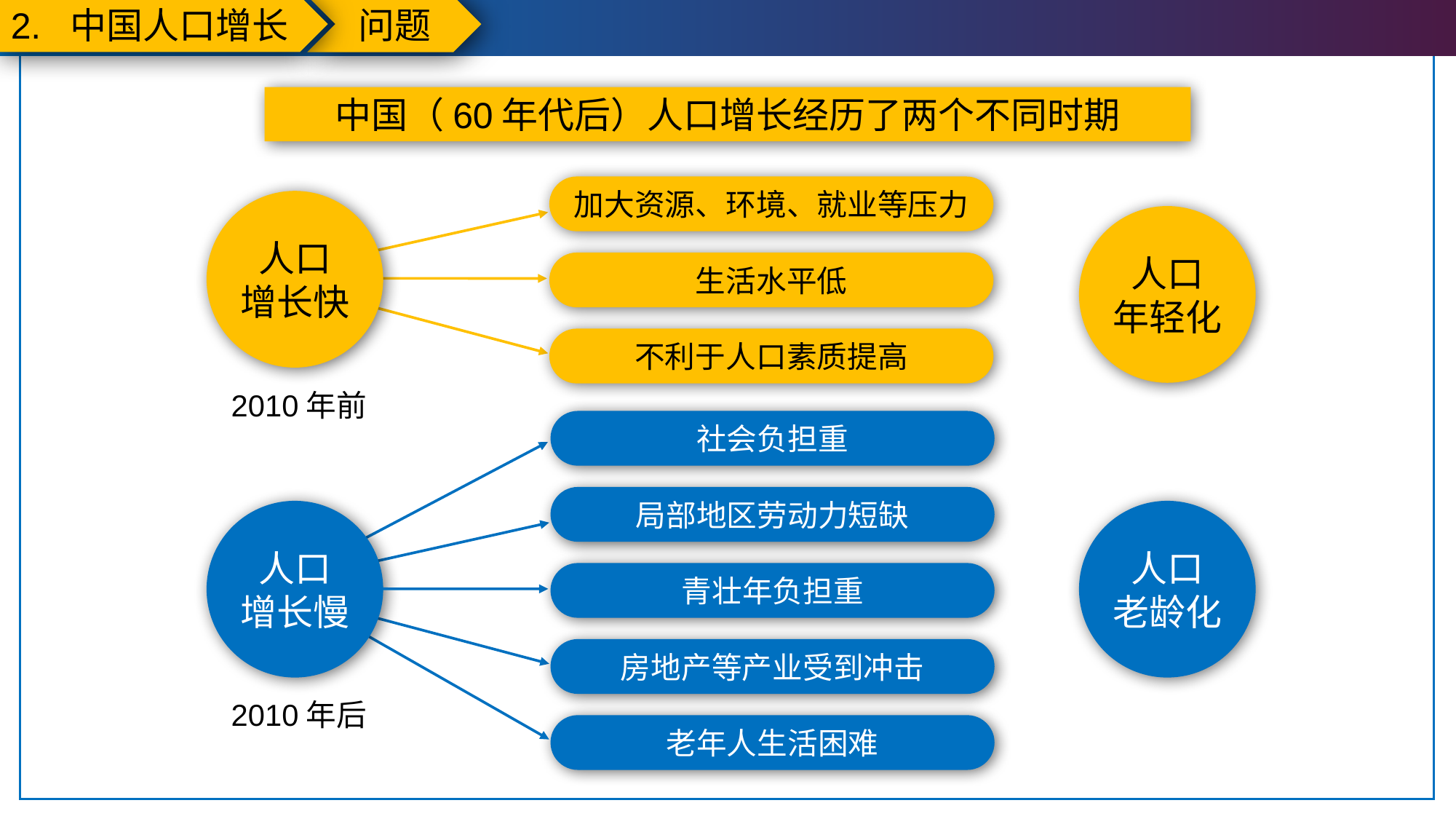

2.  中国人口增长
问题
中国（60年代后）人口增长经历了两个不同时期
加大资源、环境、就业等压力
人口
增长快

生活水平低

不利于人口素质提高
人口
年轻化
2010年前
社会负担重

局部地区劳动力短缺
人口
增长慢

青壮年负担重

房地产等产业受到冲击
老年人生活困难
人口
老龄化
2010年后